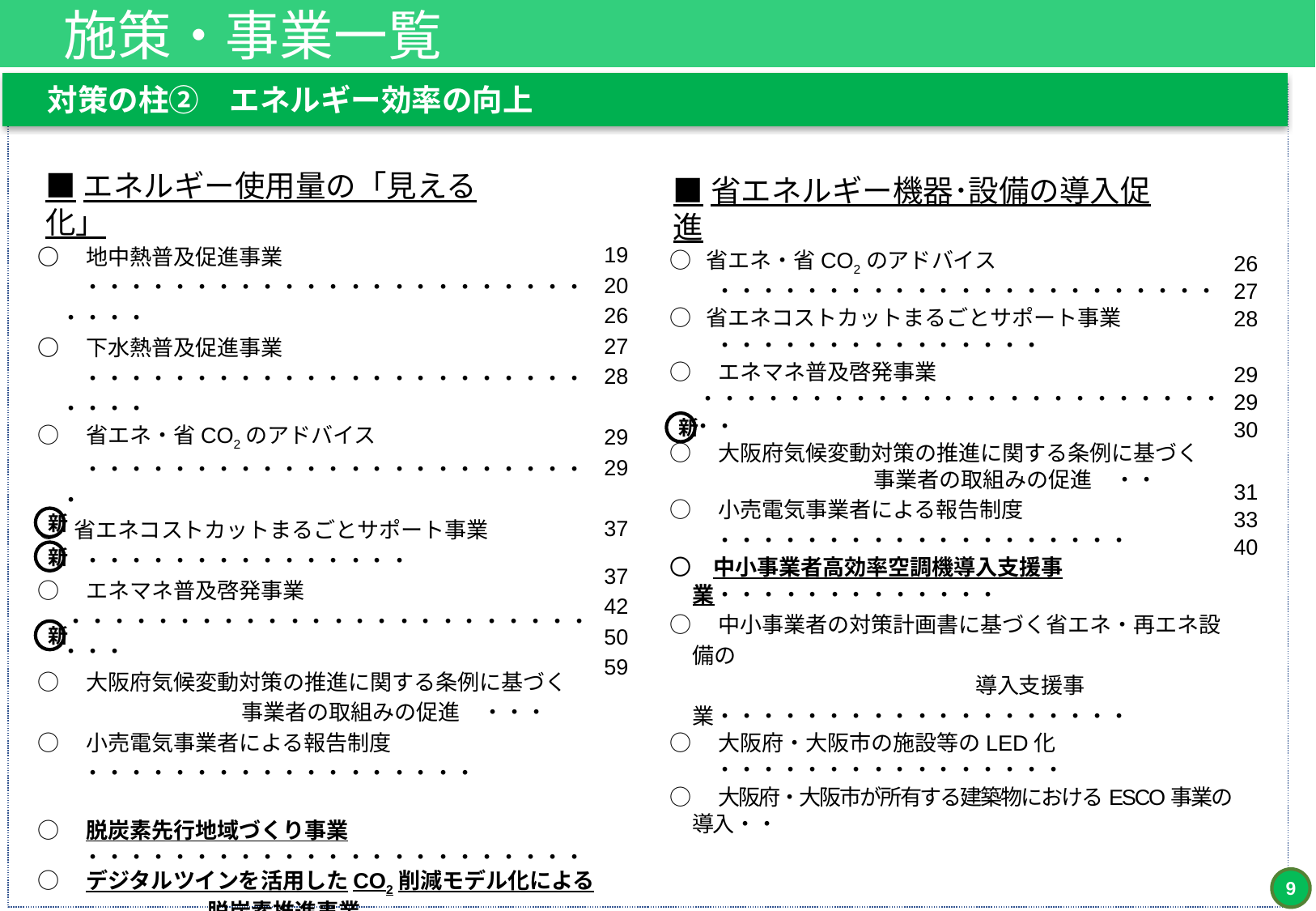

施策・事業一覧
　対策の柱②　エネルギー効率の向上

■エネルギー使用量の「見える化」
■省エネルギー機器･設備の導入促進
19
20
26
27
28

29
29

37
37
42
50
59
○　地中熱普及促進事業　　・・・・・・・・・・・・・・・・・・・・・・・・・・・
○　下水熱普及促進事業　　・・・・・・・・・・・・・・・・・・・・・・・・・・・
○　省エネ・省CO2のアドバイス　　・・・・・・・・・・・・・・・・・・・・・・・・
○  省エネコストカットまるごとサポート事業　　・・・・・・・・・・・・・・・
○　エネマネ普及啓発事業    ・・・・・・・・・・・・・・・・・・・・・・・・・・・
○　大阪府気候変動対策の推進に関する条例に基づく
                                         事業者の取組みの促進　・・・
○　小売電気事業者による報告制度　　・・・・・・・・・・・・・・・・・・

○　脱炭素先行地域づくり事業　　・・・・・・・・・・・・・・・・・・・・・・・
○　デジタルツインを活用したCO2削減モデル化による
                                  脱炭素推進事業　・・・・・・・・・・・・・
○　省エネ等に係る普及啓発の実施　　・・・・・・・・・・・・・・・・・・・
〇　府民の脱炭素行動促進・貢献量可視化事業　・・・・・・・・・
○　サプライチェーン全体のCO2排出量見える化モデル事業　・・・・・・・
26
27
28
29
29
30
31
33
40
○  省エネ・省CO2のアドバイス　　・・・・・・・・・・・・・・・・・・・・・・・
○  省エネコストカットまるごとサポート事業　　・・・・・・・・・・・・・・・
○　エネマネ普及啓発事業    ・・・・・・・・・・・・・・・・・・・・・・・・・・
○　大阪府気候変動対策の推進に関する条例に基づく
                                         事業者の取組みの促進　・・
○　小売電気事業者による報告制度　・・・・・・・・・・・・・・・・・・・
〇　中小事業者高効率空調機導入支援事業・・・・・・・・・・・・・
○　中小事業者の対策計画書に基づく省エネ・再エネ設備の
　　　　　　　　　　　　　　導入支援事業・・・・・・・・・・・・・・・・・・・
○　大阪府・大阪市の施設等のLED化　　・・・・・・・・・・・・・・・・
○　大阪府・大阪市が所有する建築物におけるESCO事業の導入・・

新
新
新
新
9